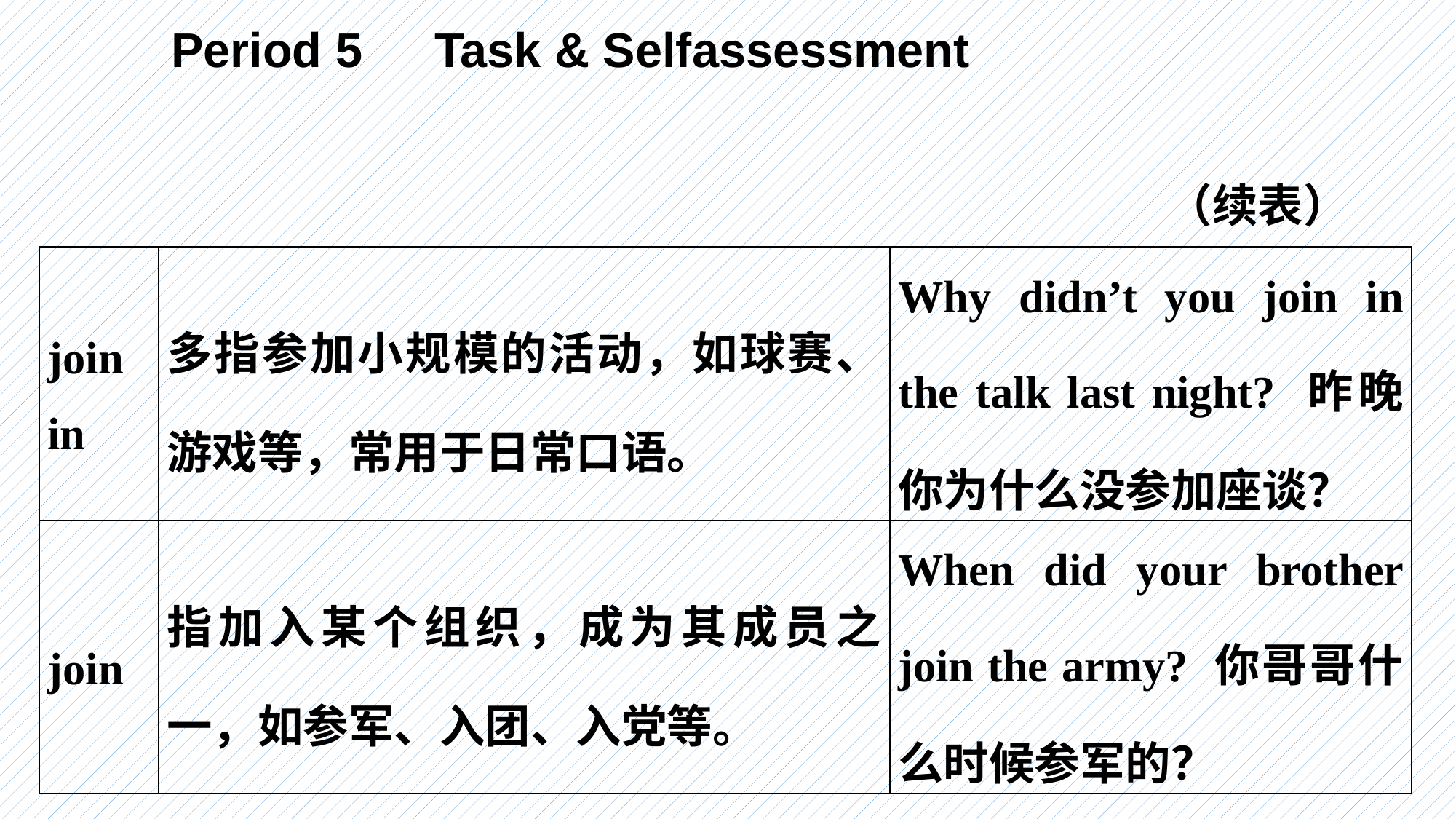

Period 5　Task & Self­assessment
（续表）
| join in | 多指参加小规模的活动，如球赛、游戏等，常用于日常口语。 | Why didn’t you join in the talk last night? 昨晚你为什么没参加座谈？ |
| --- | --- | --- |
| join | 指加入某个组织，成为其成员之一，如参军、入团、入党等。 | When did your brother join the army? 你哥哥什么时候参军的？ |